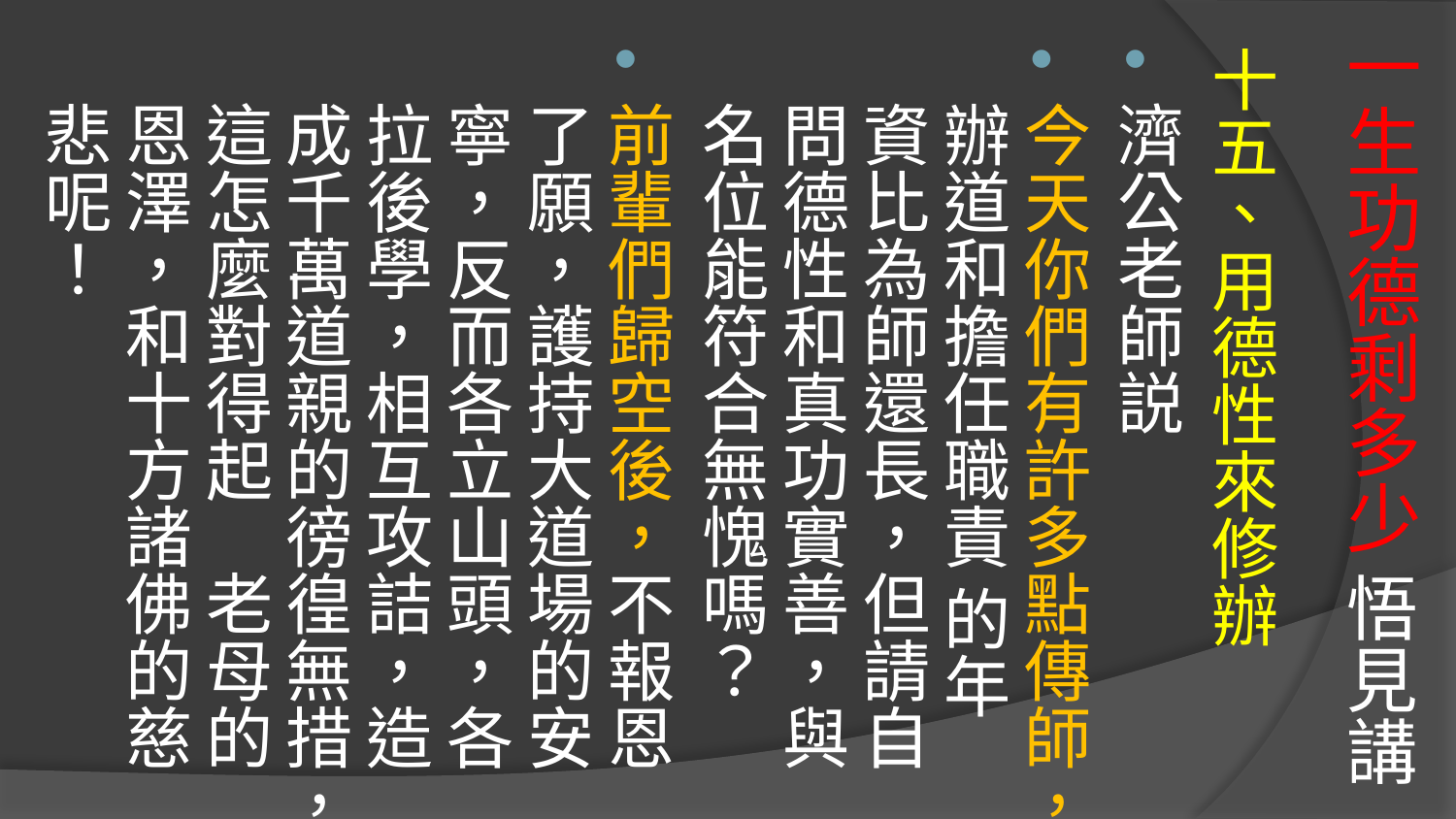

# 一生功德剩多少 悟見講
十五、用德性來修辦
濟公老師説
今天你們有許多點傳師，辦道和擔任職責 的年資比為師還長，但請自問德性和真功實善，與名位能符合無愧嗎？
前輩們歸空後，不報恩了願，護持大道場的安寧，反而各立山頭，各拉後學，相互攻詰，造成千萬道親的徬徨無措，這怎麼對得起　老母的恩澤，和十方諸佛的慈悲呢！